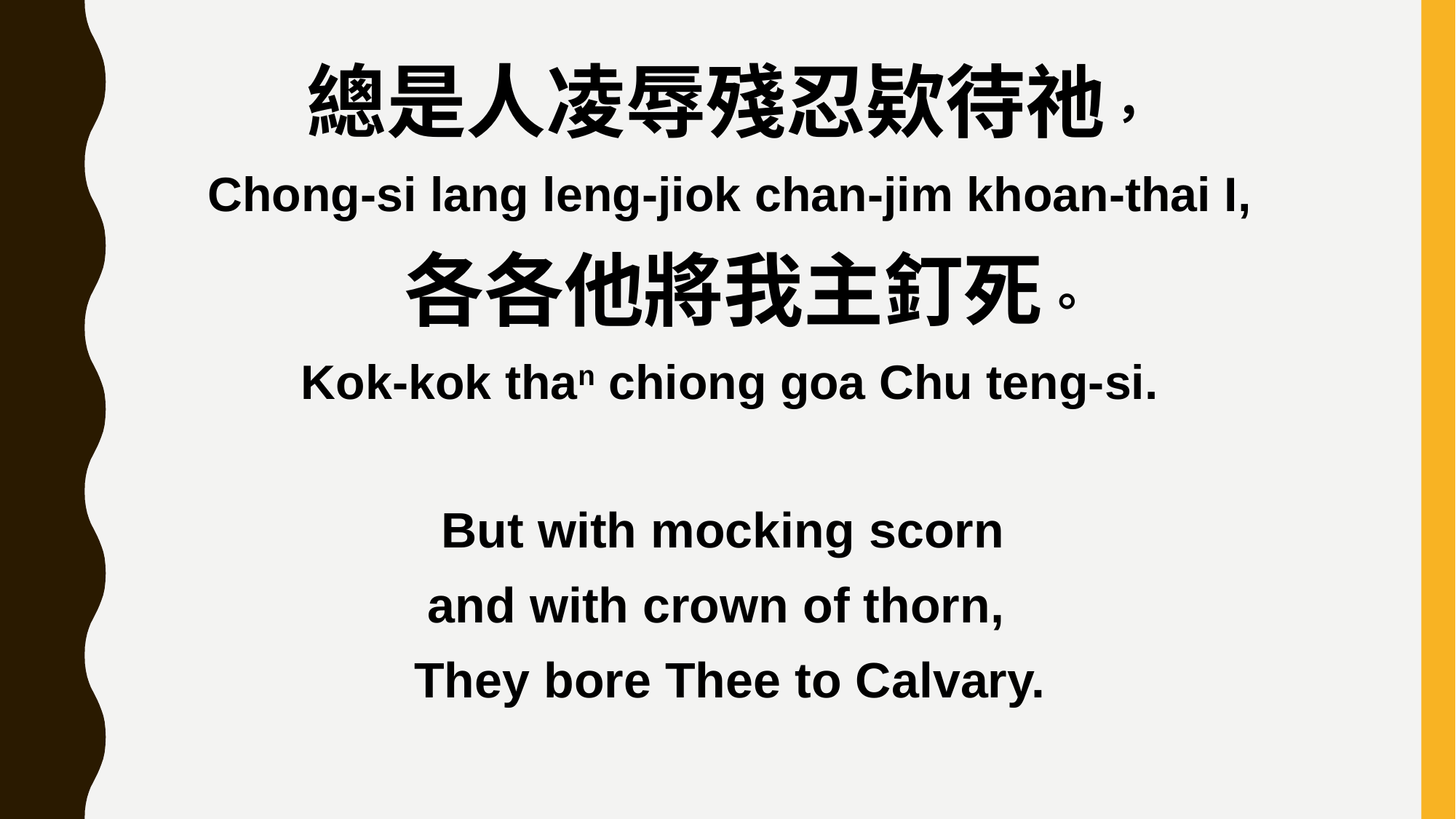

總是人凌辱殘忍欵待祂，
Chong-si lang leng-jiok chan-jim khoan-thai I,
 各各他將我主釘死。
Kok-kok than chiong goa Chu teng-si.

But with mocking scorn
and with crown of thorn,
They bore Thee to Calvary.